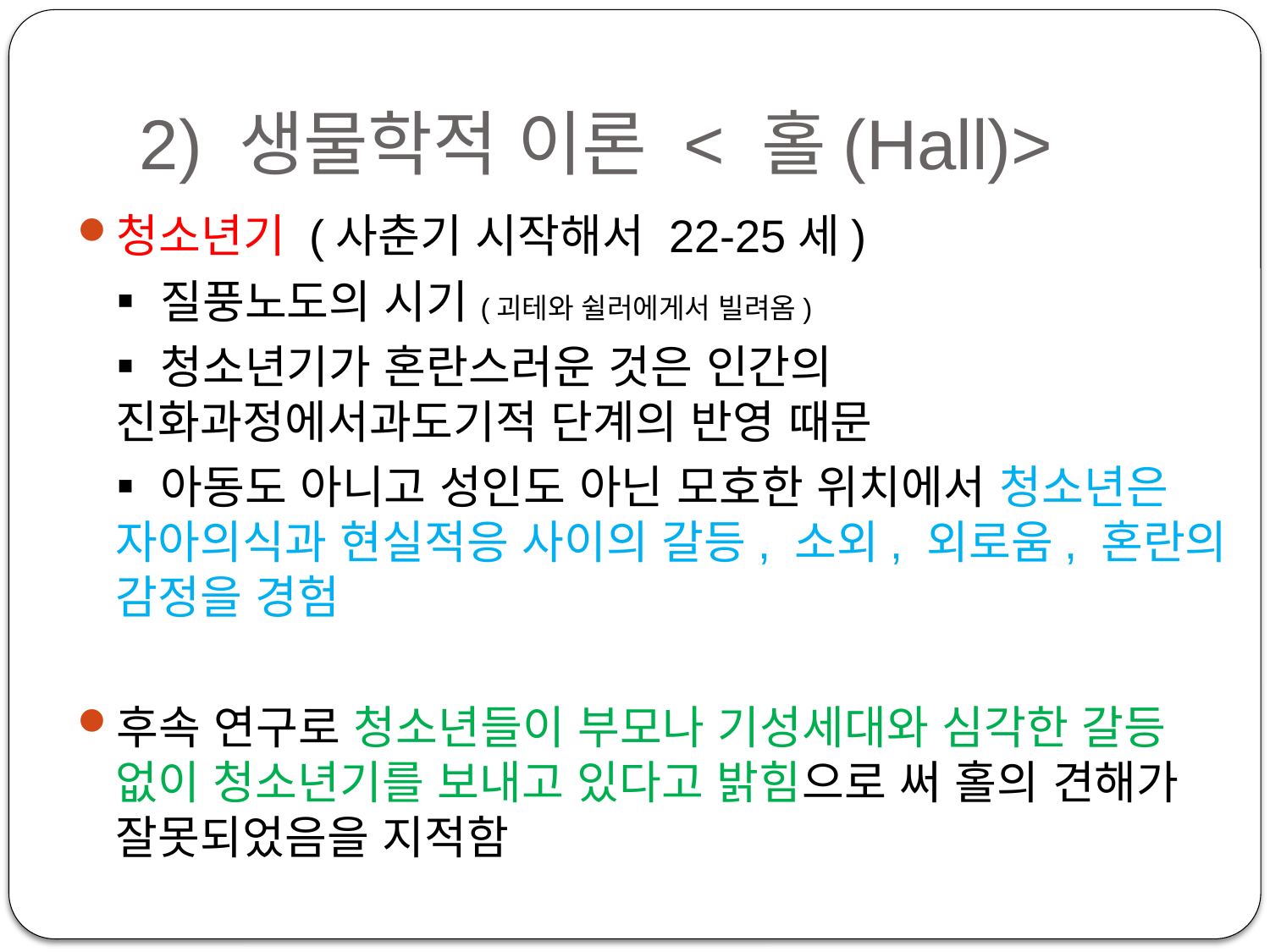

# 2) 생물학적 이론 < 홀(Hall)>
청소년기 (사춘기 시작해서 22-25세)
  ▪질풍노도의 시기(괴테와 쉴러에게서 빌려옴)
  ▪청소년기가 혼란스러운 것은 인간의 진화과정에서과도기적 단계의 반영 때문
  ▪아동도 아니고 성인도 아닌 모호한 위치에서 청소년은 자아의식과 현실적응 사이의 갈등, 소외, 외로움, 혼란의 감정을 경험

후속 연구로 청소년들이 부모나 기성세대와 심각한 갈등 없이 청소년기를 보내고 있다고 밝힘으로 써 홀의 견해가 잘못되었음을 지적함